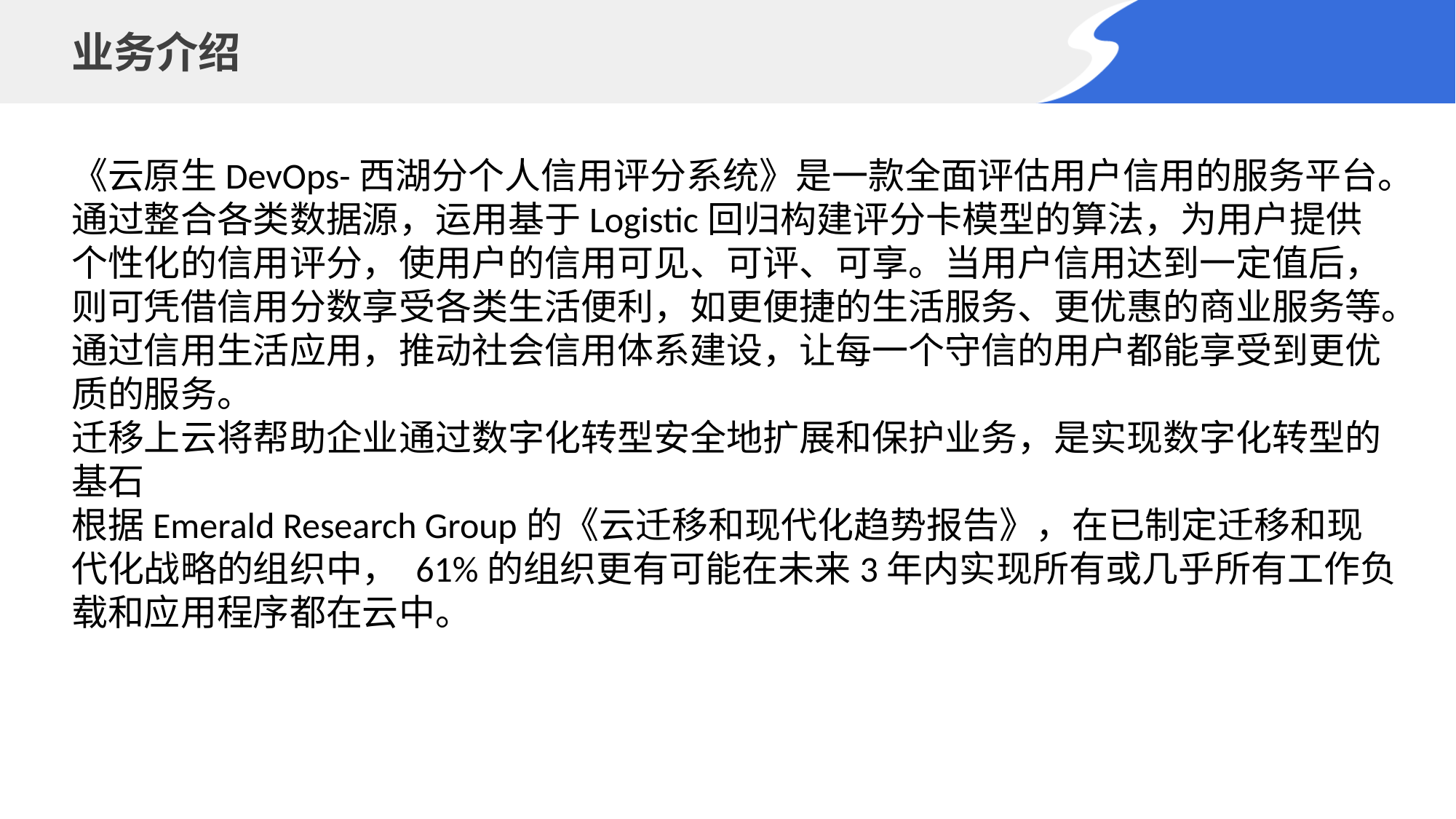

# 业务介绍
《云原生DevOps-西湖分个人信用评分系统》是一款全面评估用户信用的服务平台。通过整合各类数据源，运用基于Logistic回归构建评分卡模型的算法，为用户提供个性化的信用评分，使用户的信用可见、可评、可享。当用户信用达到一定值后，则可凭借信用分数享受各类生活便利，如更便捷的生活服务、更优惠的商业服务等。通过信用生活应用，推动社会信用体系建设，让每一个守信的用户都能享受到更优质的服务。
迁移上云将帮助企业通过数字化转型安全地扩展和保护业务，是实现数字化转型的基石
根据Emerald Research Group的《云迁移和现代化趋势报告》，在已制定迁移和现代化战略的组织中， 61%的组织更有可能在未来3年内实现所有或几乎所有工作负载和应用程序都在云中。